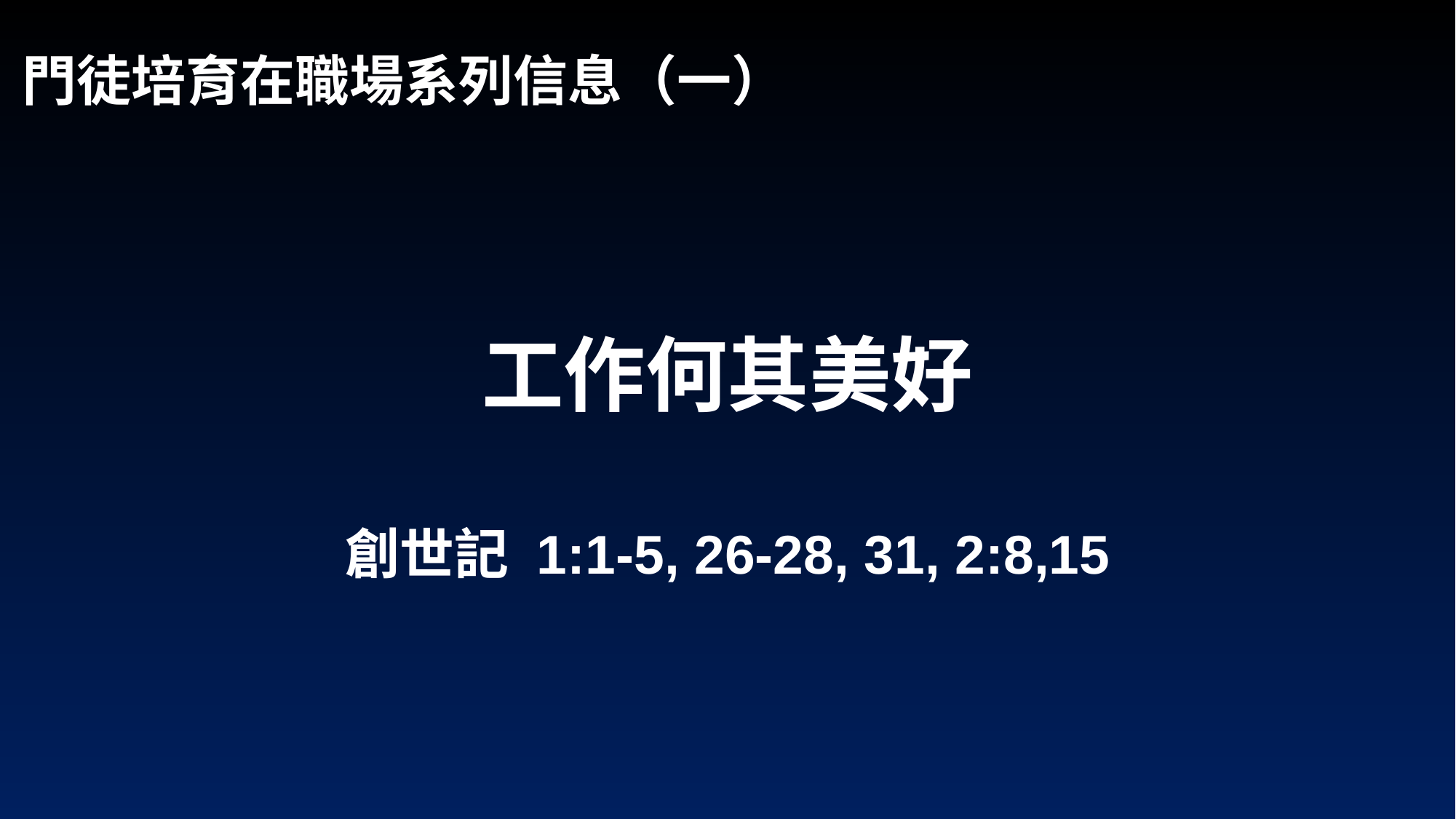

門徒培育在職場系列信息（一）
# 工作何其美好 創世記 1:1-5, 26-28, 31, 2:8,15